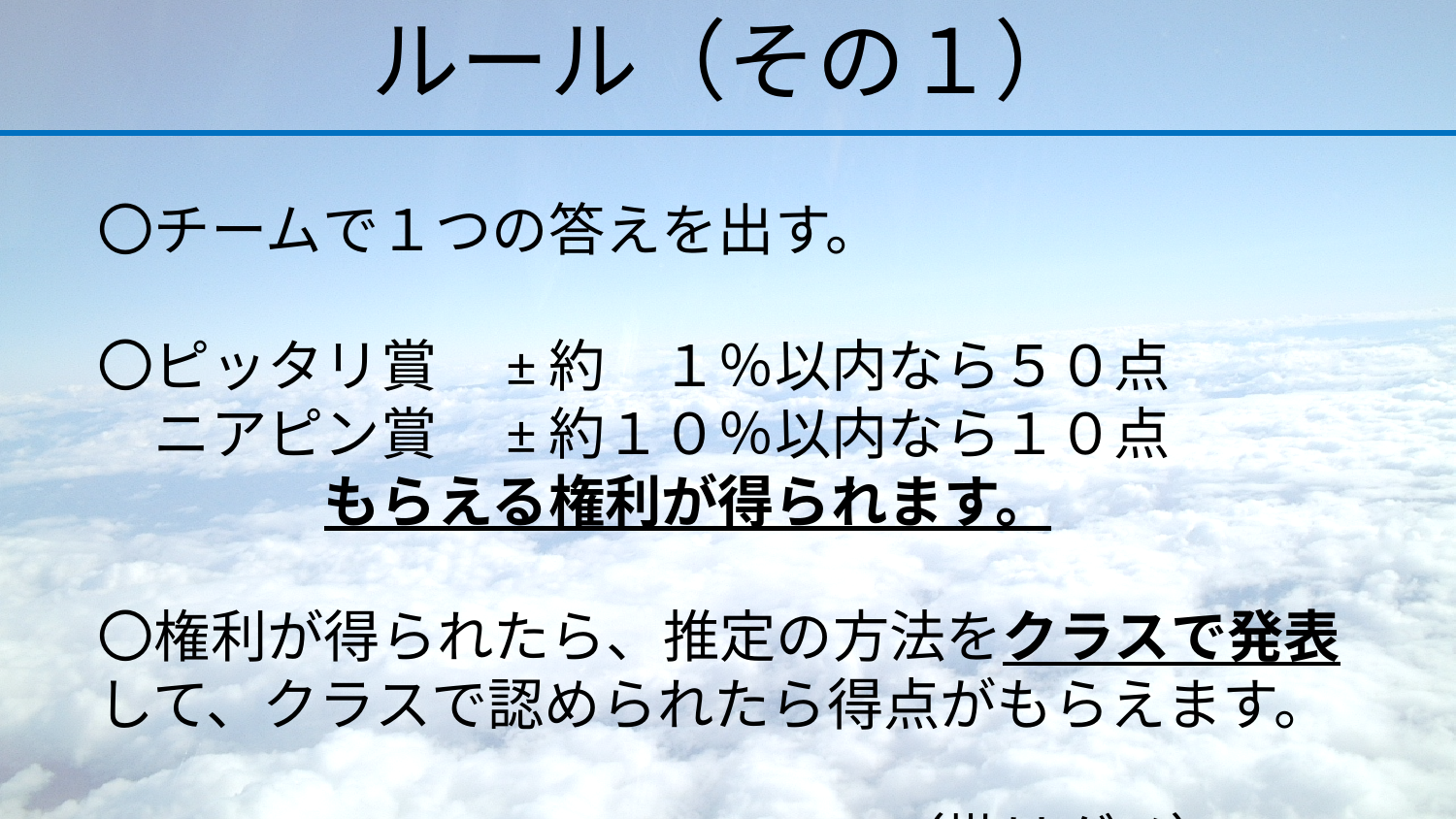

# ルール（その１）
〇チームで１つの答えを出す。

〇ピッタリ賞　±約　１％以内なら５０点
　ニアピン賞　±約１０％以内なら１０点
　　　　もらえる権利が得られます。

〇権利が得られたら、推定の方法をクラスで発表して、クラスで認められたら得点がもらえます。
　　　　　　　　　　　　　　（勘はダメ）